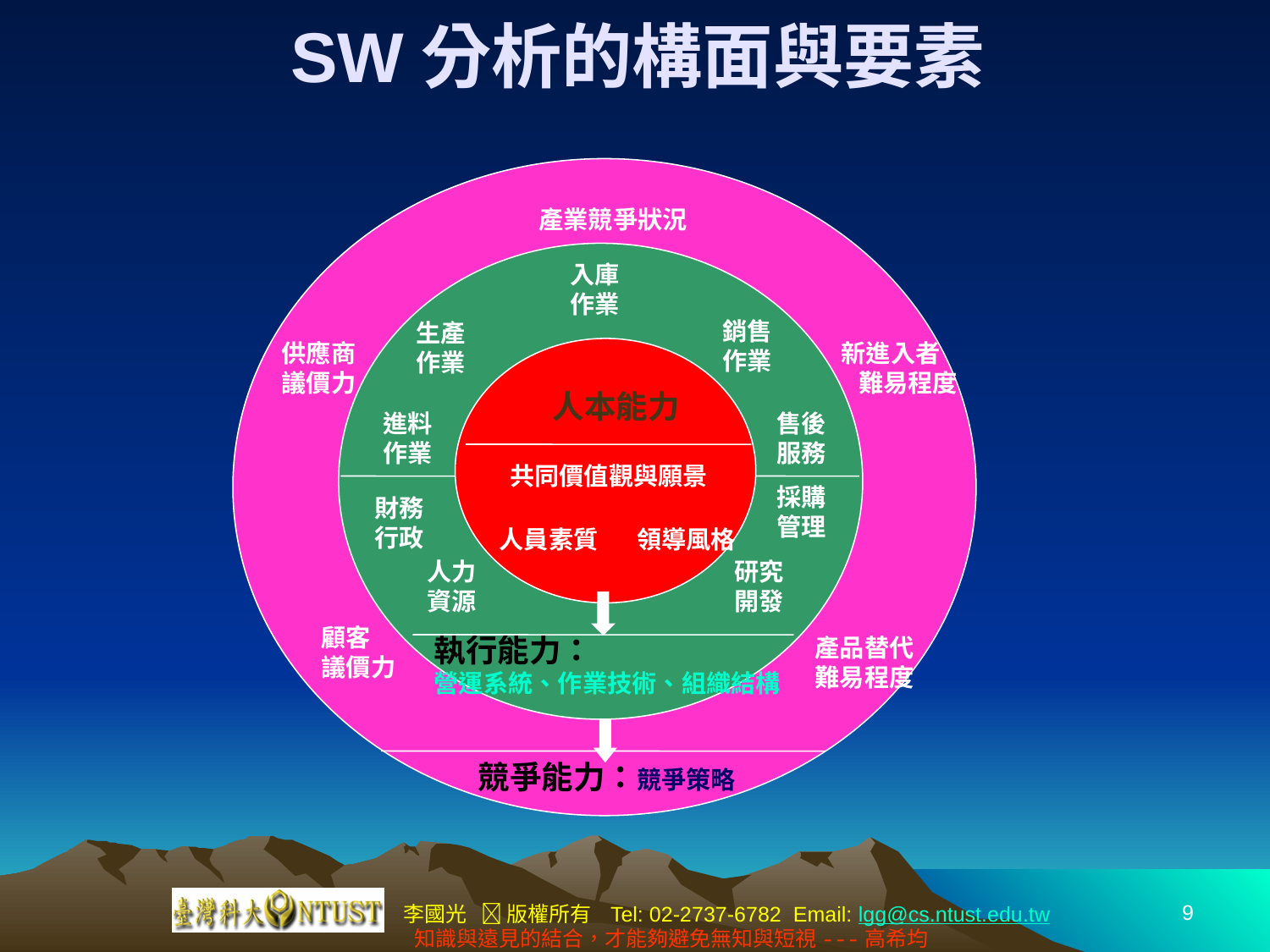

# SW分析的構面與要素

產業競爭狀況
供應商
議價力
新進入者
  難易程度
顧客
議價力
產品替代
難易程度

競爭能力：競爭策略

入庫
作業
銷售
作業
生產
作業
售後
服務

採購
管理
財務
行政
人力
資源
研究
開發
執行能力：
營運系統、作業技術、組織結構

進料
作業

人本能力

共同價值觀與願景
人員素質
領導風格

9